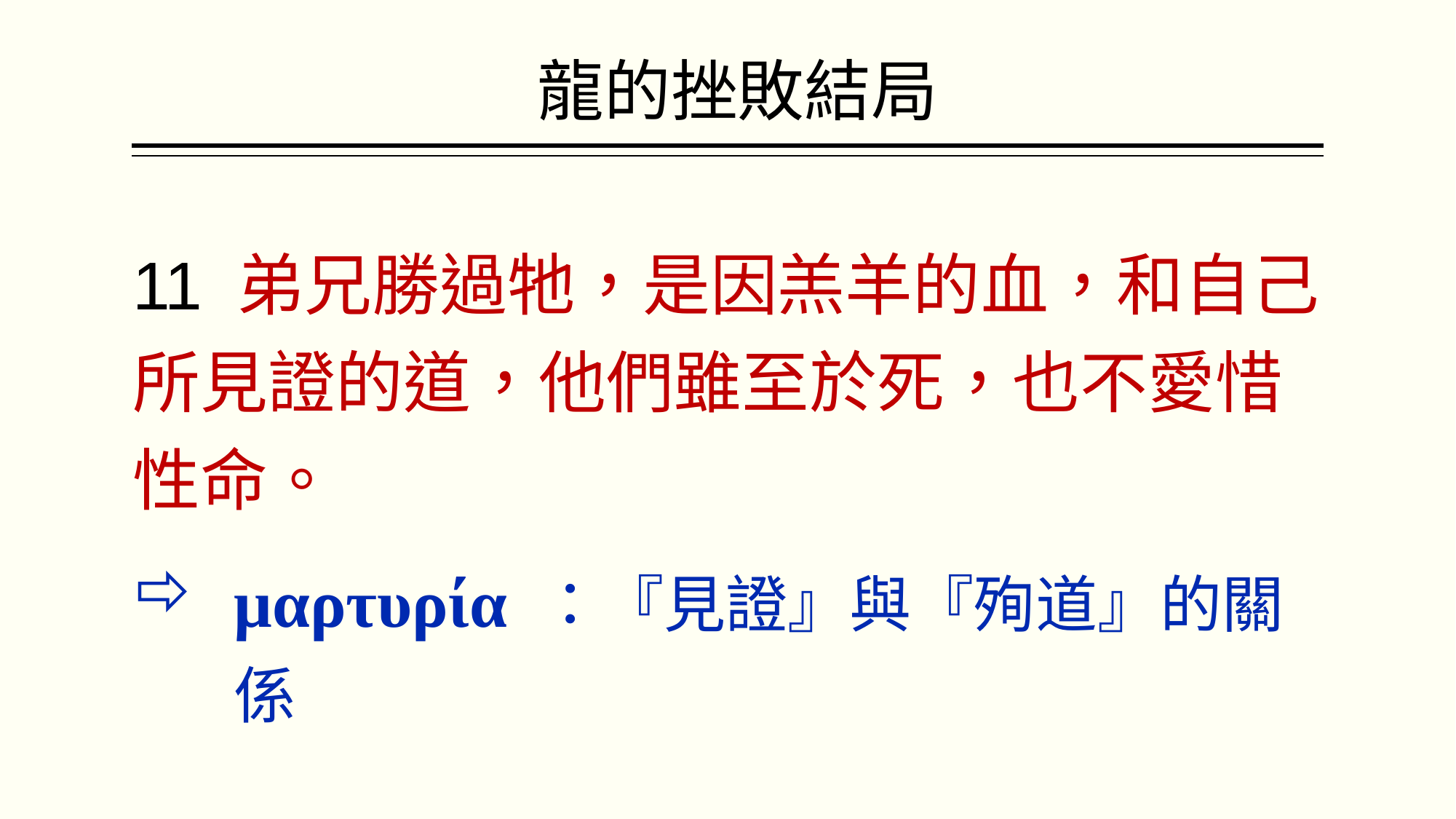

# 龍的挫敗結局
11 弟兄勝過牠，是因羔羊的血，和自己所見證的道，他們雖至於死，也不愛惜性命。
μαρτυρία ：『見證』與『殉道』的關係